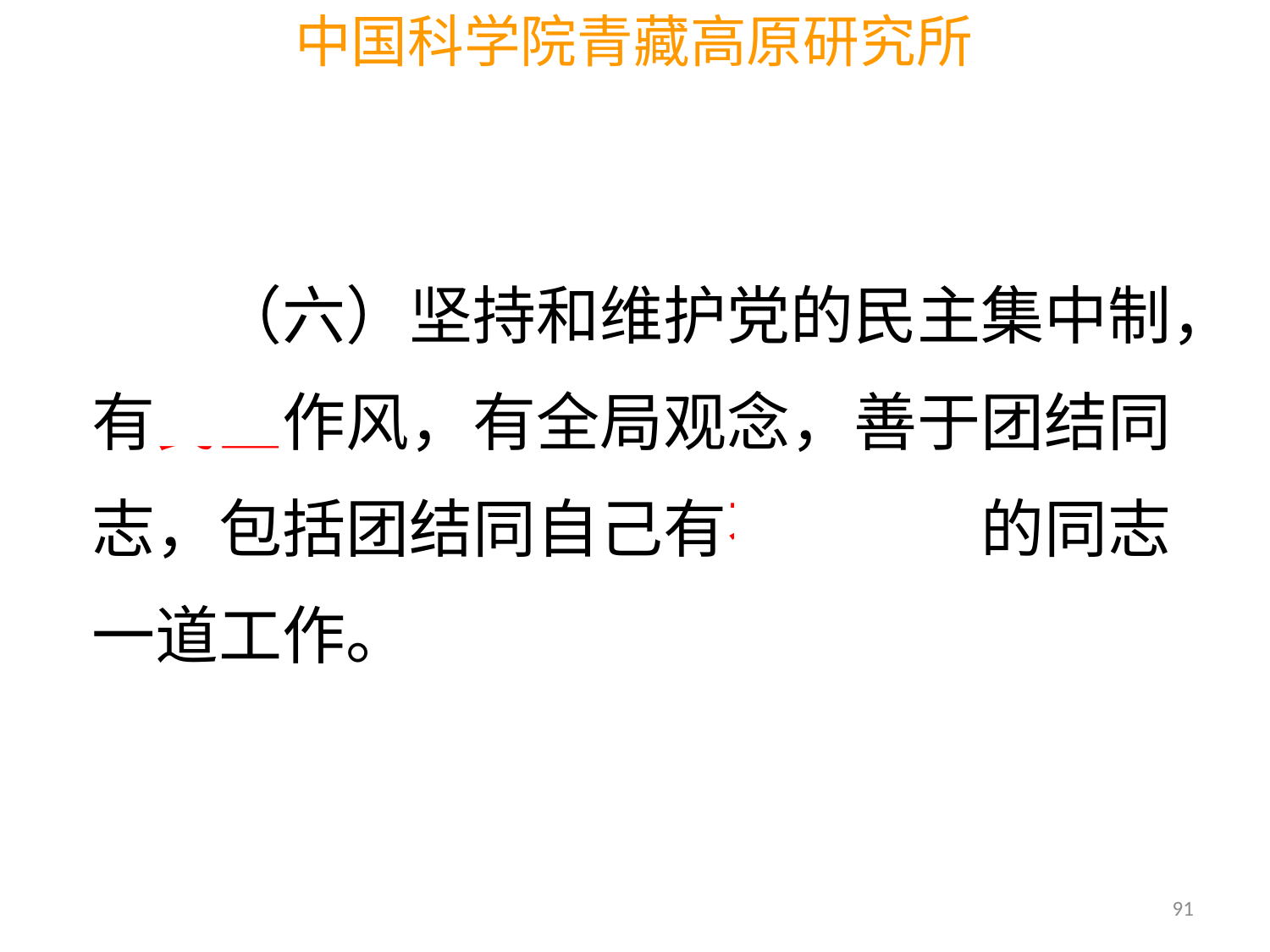

# （六）坚持和维护党的民主集中制，有民主作风，有全局观念，善于团结同志，包括团结同自己有不同意见的同志一道工作。

91